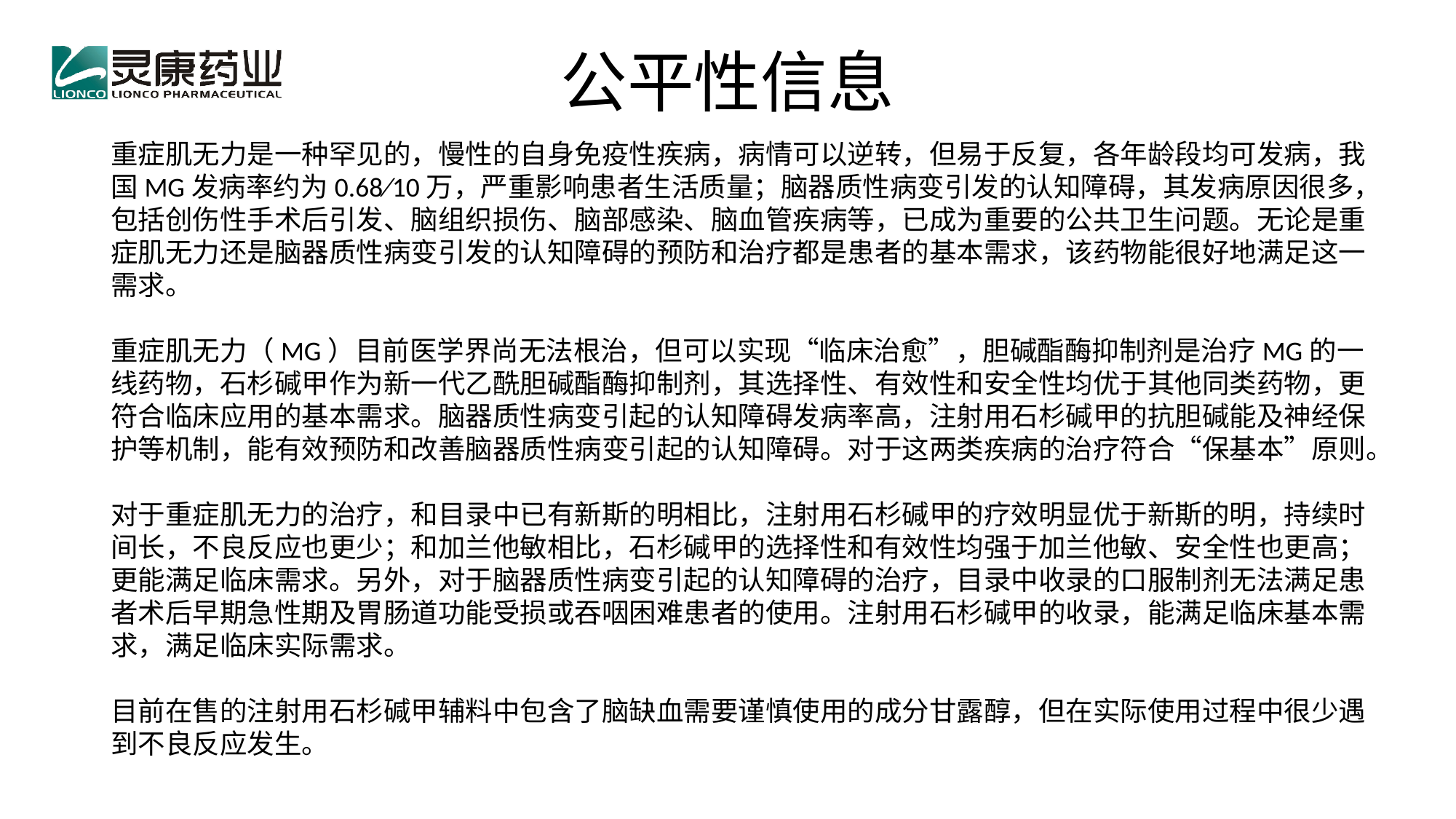

# 公平性信息
重症肌无力是一种罕见的，慢性的自身免疫性疾病，病情可以逆转，但易于反复，各年龄段均可发病，我国MG发病率约为0.68∕10万，严重影响患者生活质量；脑器质性病变引发的认知障碍，其发病原因很多，包括创伤性手术后引发、脑组织损伤、脑部感染、脑血管疾病等，已成为重要的公共卫生问题。无论是重症肌无力还是脑器质性病变引发的认知障碍的预防和治疗都是患者的基本需求，该药物能很好地满足这一需求。

重症肌无力（MG）目前医学界尚无法根治，但可以实现“临床治愈”，胆碱酯酶抑制剂是治疗MG的一线药物，石杉碱甲作为新一代乙酰胆碱酯酶抑制剂，其选择性、有效性和安全性均优于其他同类药物，更符合临床应用的基本需求。脑器质性病变引起的认知障碍发病率高，注射用石杉碱甲的抗胆碱能及神经保护等机制，能有效预防和改善脑器质性病变引起的认知障碍。对于这两类疾病的治疗符合“保基本”原则。

对于重症肌无力的治疗，和目录中已有新斯的明相比，注射用石杉碱甲的疗效明显优于新斯的明，持续时间长，不良反应也更少；和加兰他敏相比，石杉碱甲的选择性和有效性均强于加兰他敏、安全性也更高；更能满足临床需求。另外，对于脑器质性病变引起的认知障碍的治疗，目录中收录的口服制剂无法满足患者术后早期急性期及胃肠道功能受损或吞咽困难患者的使用。注射用石杉碱甲的收录，能满足临床基本需求，满足临床实际需求。

目前在售的注射用石杉碱甲辅料中包含了脑缺血需要谨慎使用的成分甘露醇，但在实际使用过程中很少遇到不良反应发生。